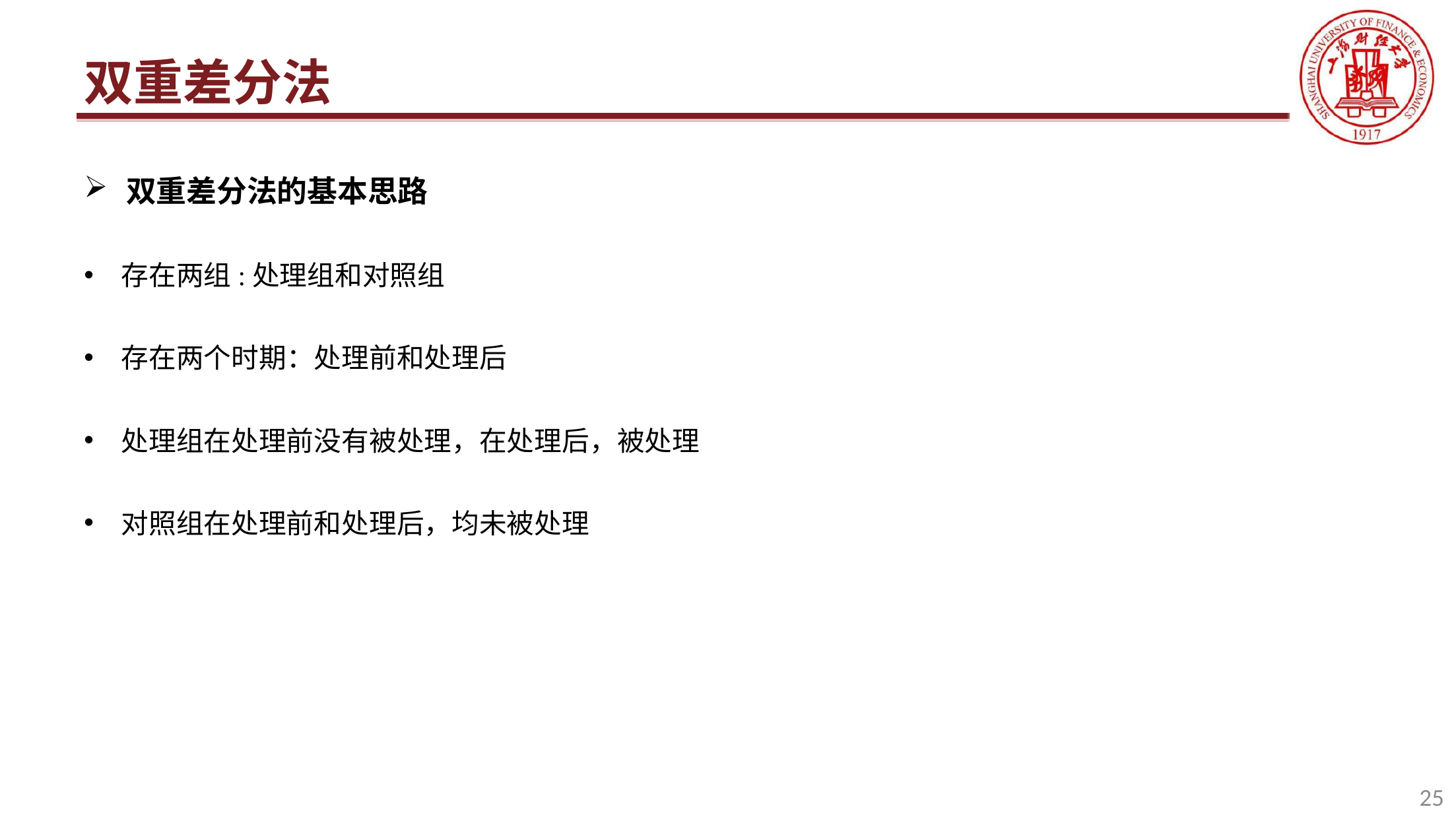

# 双重差分法
双重差分法的基本思路

存在两组:处理组和对照组

存在两个时期：处理前和处理后

处理组在处理前没有被处理，在处理后，被处理

对照组在处理前和处理后，均未被处理
25